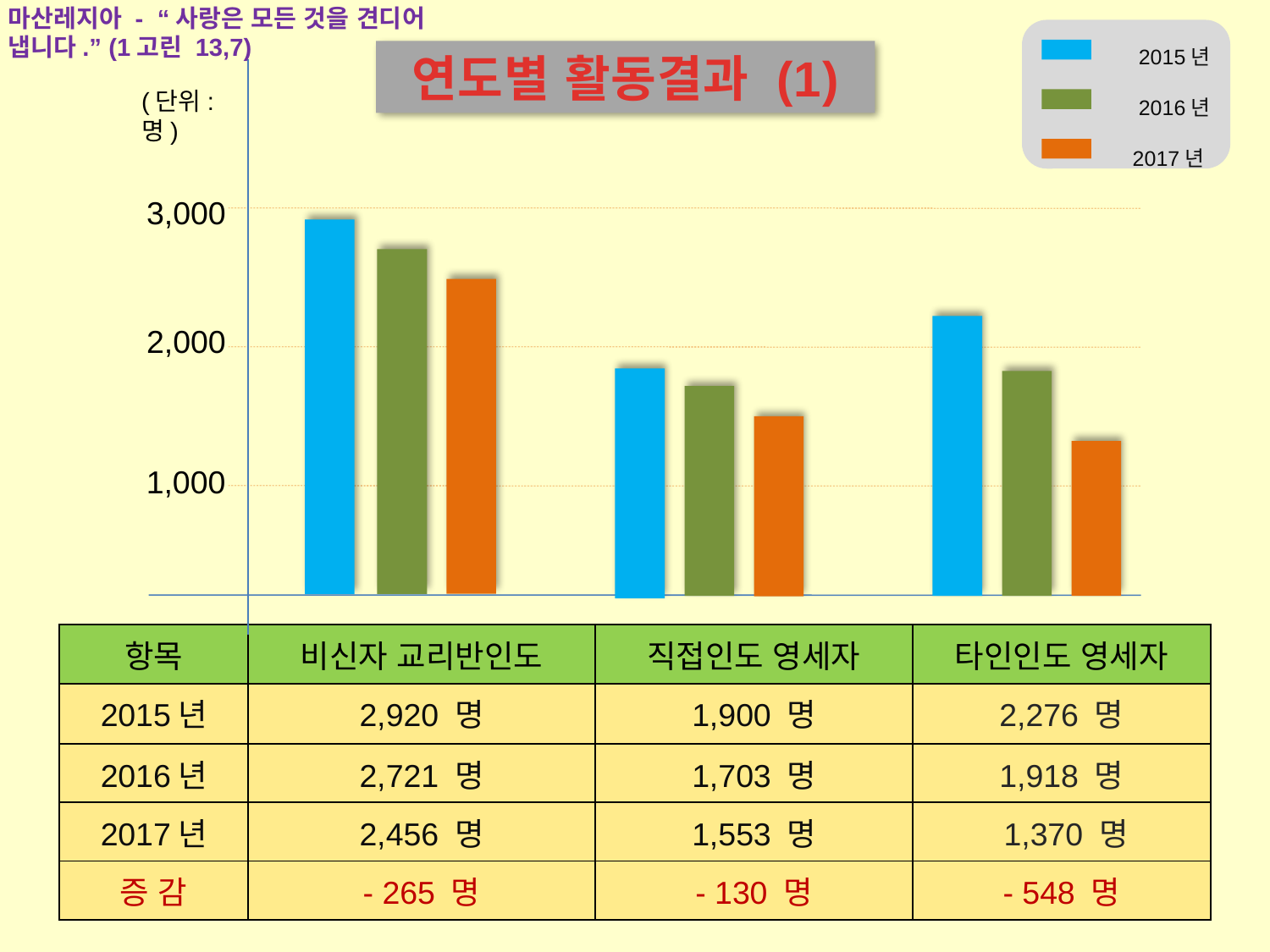

마산레지아 -  “사랑은 모든 것을 견디어 냅니다.” (1고린 13,7)
    2015년
    2016년
    2017년

연도별 활동결과 (1)
(단위: 명)
3,000

2,000

1,000
| 항목 | 비신자 교리반인도 | 직접인도 영세자 | 타인인도 영세자 |
| --- | --- | --- | --- |
| 2015년 | 2,920 명 | 1,900 명 | 2,276 명 |
| 2016년 | 2,721 명 | 1,703 명 | 1,918 명 |
| 2017년 | 2,456 명 | 1,553 명 | 1,370 명 |
| 증 감 | - 265 명 | - 130 명 | - 548 명 |